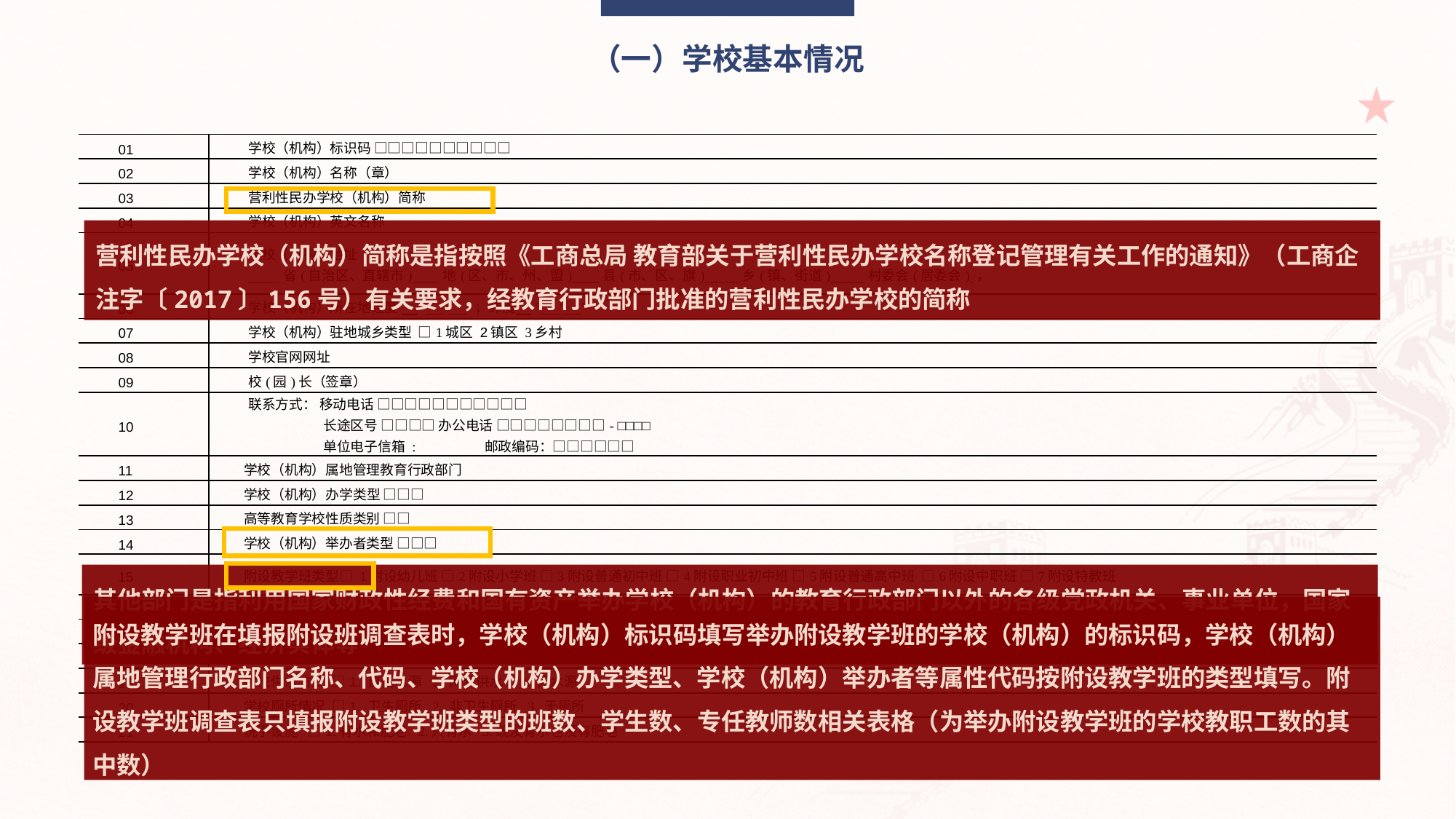

（一）学校基本情况
| 01 | 学校（机构）标识码 □□□□□□□□□□ |
| --- | --- |
| 02 | 学校（机构）名称（章） |
| 03 | 营利性民办学校（机构）简称 |
| 04 | 学校（机构）英文名称 |
| 05 | 学校（机构）地址 省(自治区、直辖市) 地(区、市、州、盟) 县(市、区、旗) 乡(镇、街道) 村委会(居委会) ， |
| 06 | 学校（机构）所在地经度 ° ′ ″；纬度 ° ′ ″ |
| 07 | 学校（机构）驻地城乡类型 □1城区 2镇区 3乡村 |
| 08 | 学校官网网址 |
| 09 | 校(园)长（签章） |
| 10 | 联系方式： 移动电话 □□□□□□□□□□□ 长途区号 □□□□ 办公电话 □□□□□□□□- □□□□ 单位电子信箱 : 邮政编码：□□□□□□ |
| 11 | 学校（机构）属地管理教育行政部门 |
| 12 | 学校（机构）办学类型 □□□ |
| 13 | 高等教育学校性质类别 □□ |
| 14 | 学校（机构）举办者类型 □□□ |
| 15 | 附设教学班类型□ 1附设幼儿班 □2附设小学班 □3附设普通初中班 □4附设职业初中班 □5附设普通高中班 □6附设中职班 □7附设特教班 |
| 16 | 通电 □1是 2否 |
| 17 | 接入互联网 □ 是（1.ADSL 、2.光纤、3.无线、4.其他） □否 |
| 18 | 无线网全覆盖 □1是 2否 |
| 19 | 学校供水方式 □1. 自备水源 2. 网管供水 3. 无水源 |
| 20 | 学校厕所情况 □1. 卫生厕所 2. 非卫生厕所 3. 无厕所 |
| 21 | 洗手设施 □1.有水和肥皂 2.只有水 3.既没有水也没有肥皂 |

营利性民办学校（机构）简称是指按照《工商总局 教育部关于营利性民办学校名称登记管理有关工作的通知》（工商企注字〔2017〕156号）有关要求，经教育行政部门批准的营利性民办学校的简称

其他部门是指利用国家财政性经费和国有资产举办学校（机构）的教育行政部门以外的各级党政机关、事业单位，国家级金融机构、经济实体等

附设教学班在填报附设班调查表时，学校（机构）标识码填写举办附设教学班的学校（机构）的标识码，学校（机构）属地管理行政部门名称、代码、学校（机构）办学类型、学校（机构）举办者等属性代码按附设教学班的类型填写。附设教学班调查表只填报附设教学班类型的班数、学生数、专任教师数相关表格（为举办附设教学班的学校教职工数的其中数）